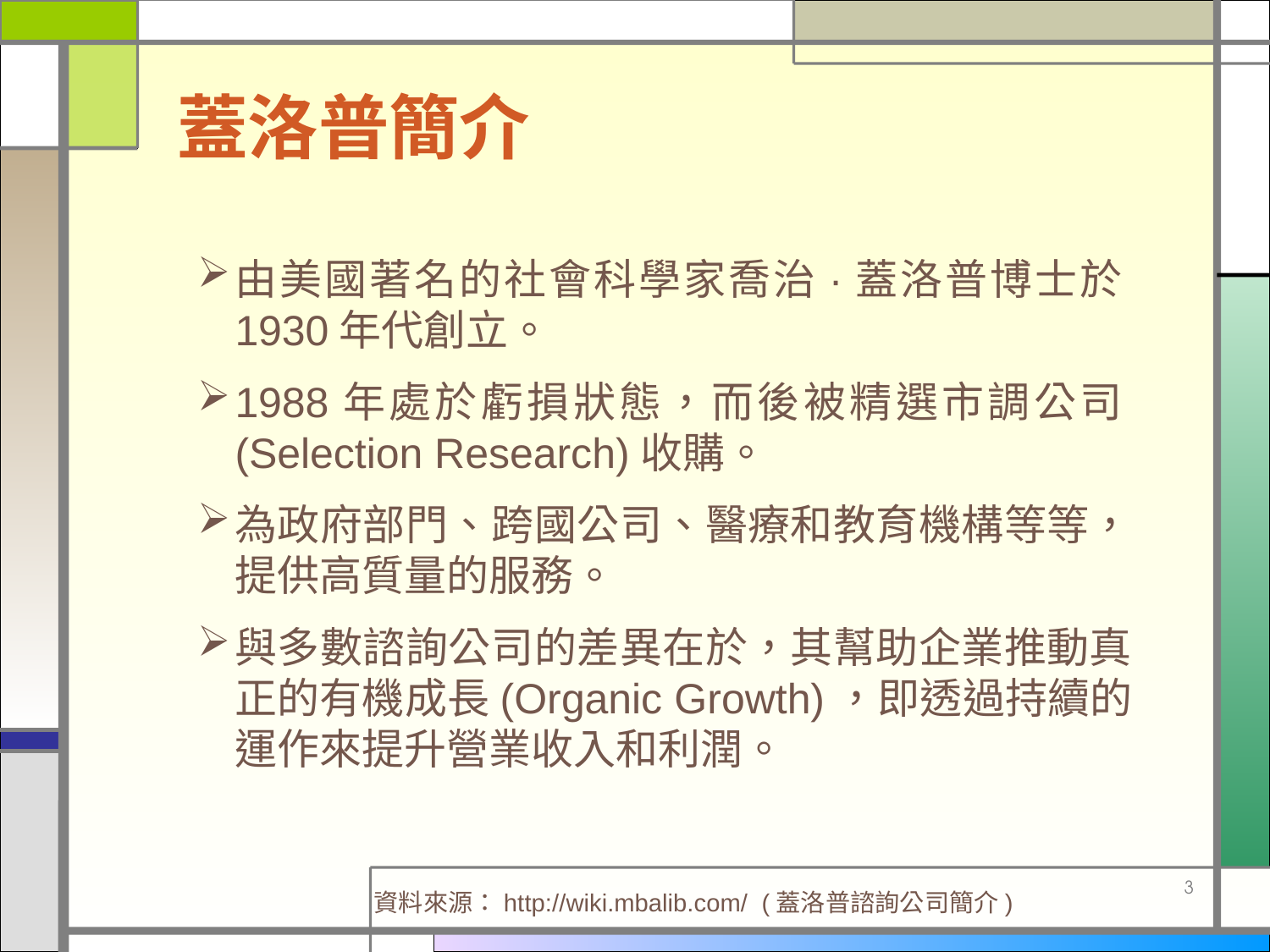

# 蓋洛普簡介
由美國著名的社會科學家喬治·蓋洛普博士於1930年代創立。
1988年處於虧損狀態，而後被精選市調公司(Selection Research)收購。
為政府部門、跨國公司、醫療和教育機構等等，提供高質量的服務。
與多數諮詢公司的差異在於，其幫助企業推動真正的有機成長(Organic Growth)，即透過持續的運作來提升營業收入和利潤。

                               資料來源：http://wiki.mbalib.com/  (蓋洛普諮詢公司簡介)
3